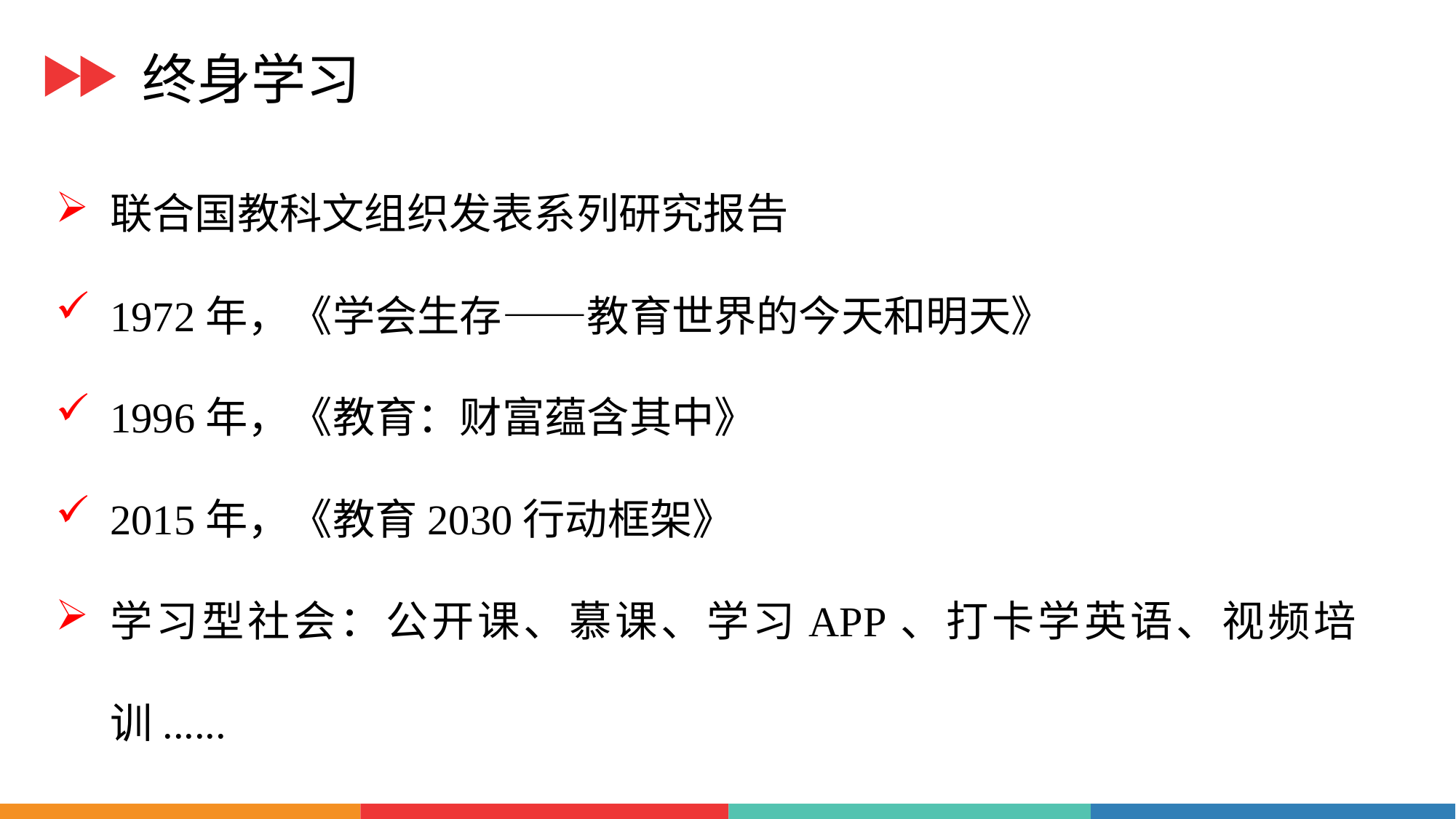

终身学习

联合国教科文组织发表系列研究报告
1972年，《学会生存——教育世界的今天和明天》
1996年，《教育：财富蕴含其中》
2015年，《教育2030行动框架》
学习型社会：公开课、慕课、学习APP、打卡学英语、视频培训......

13